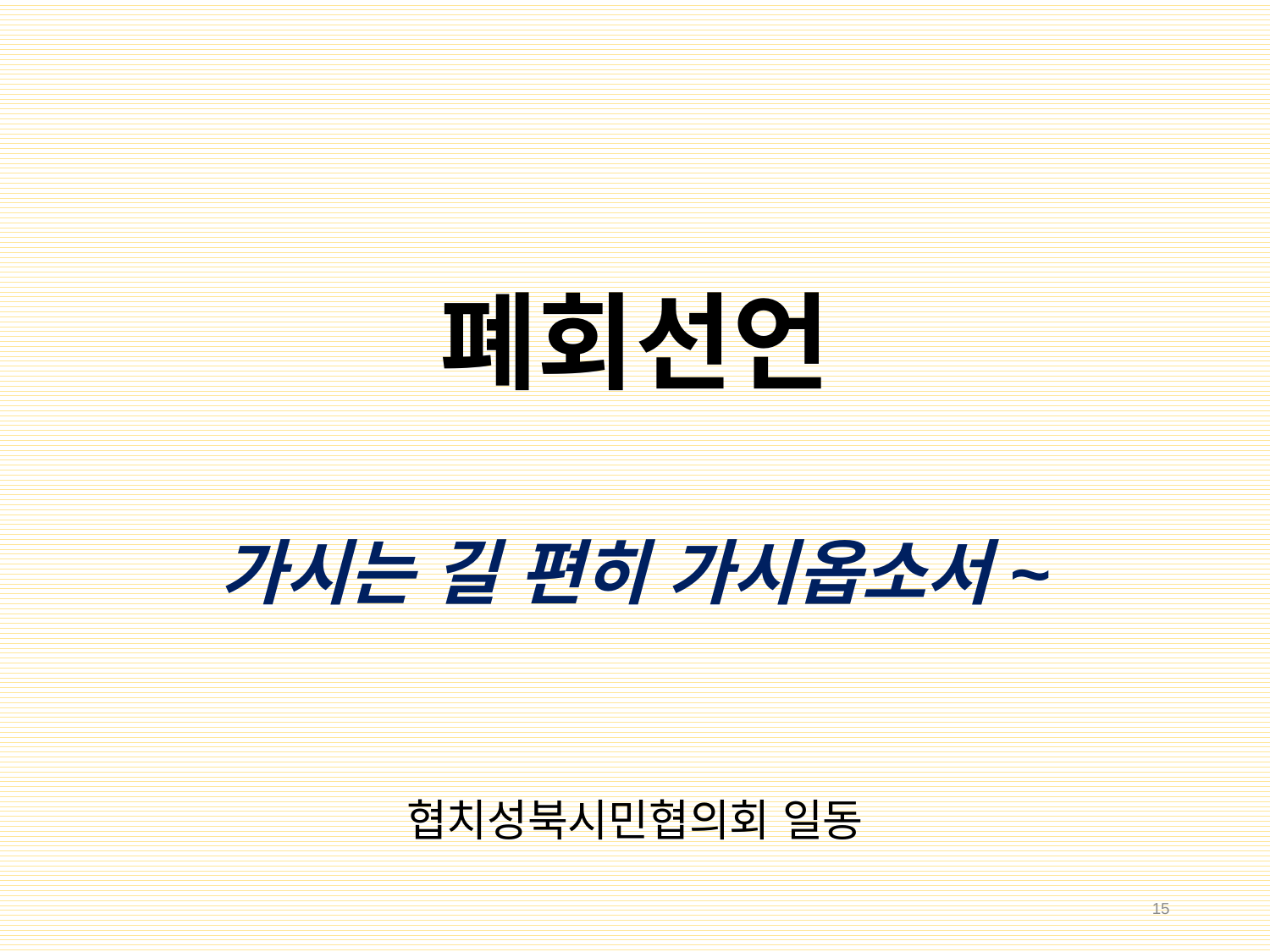

# 폐회선언
가시는 길 편히 가시옵소서~
협치성북시민협의회 일동
15